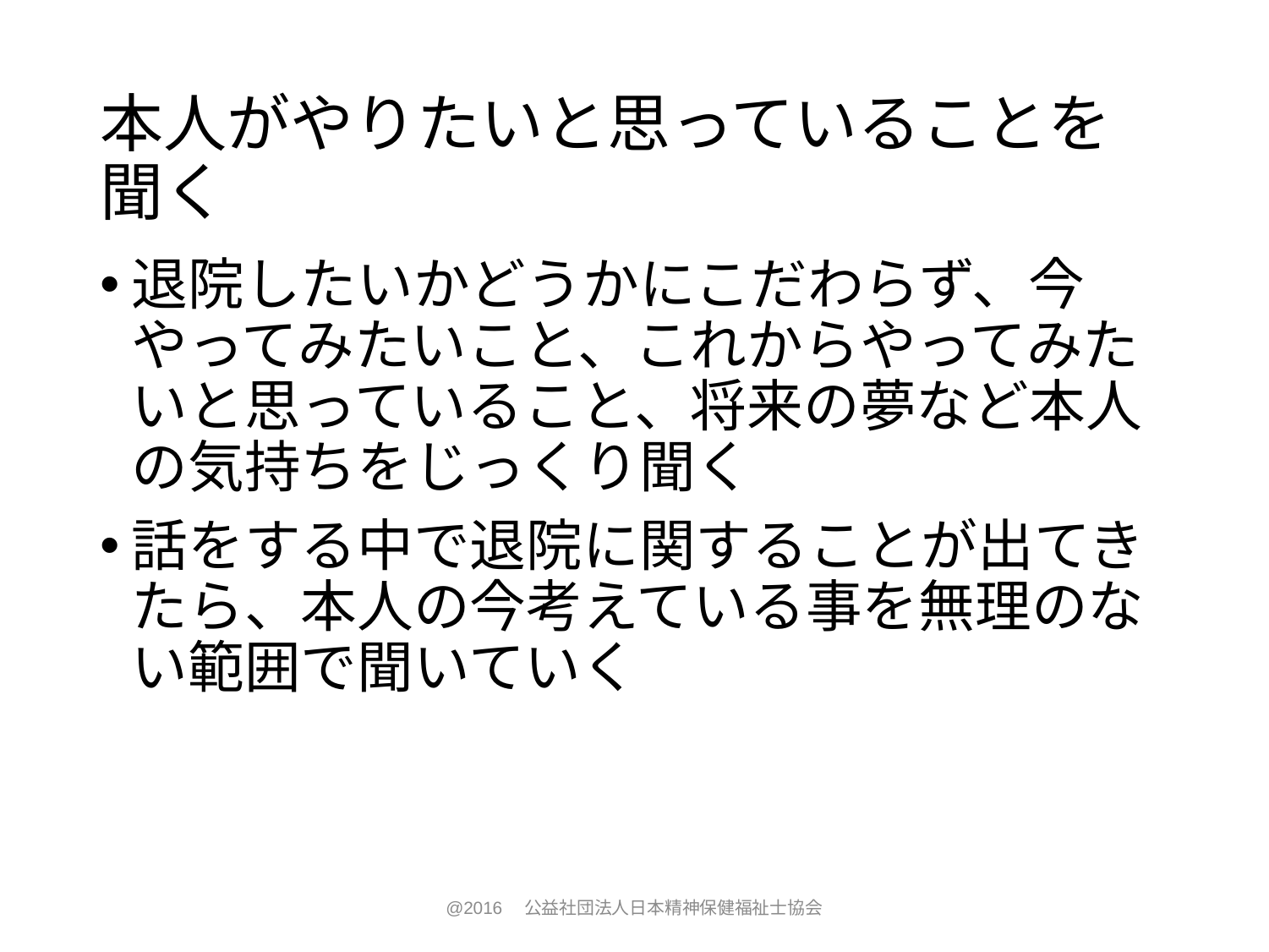

# 本人がやりたいと思っていることを聞く
退院したいかどうかにこだわらず、今やってみたいこと、これからやってみたいと思っていること、将来の夢など本人の気持ちをじっくり聞く
話をする中で退院に関することが出てきたら、本人の今考えている事を無理のない範囲で聞いていく
@2016　公益社団法人日本精神保健福祉士協会